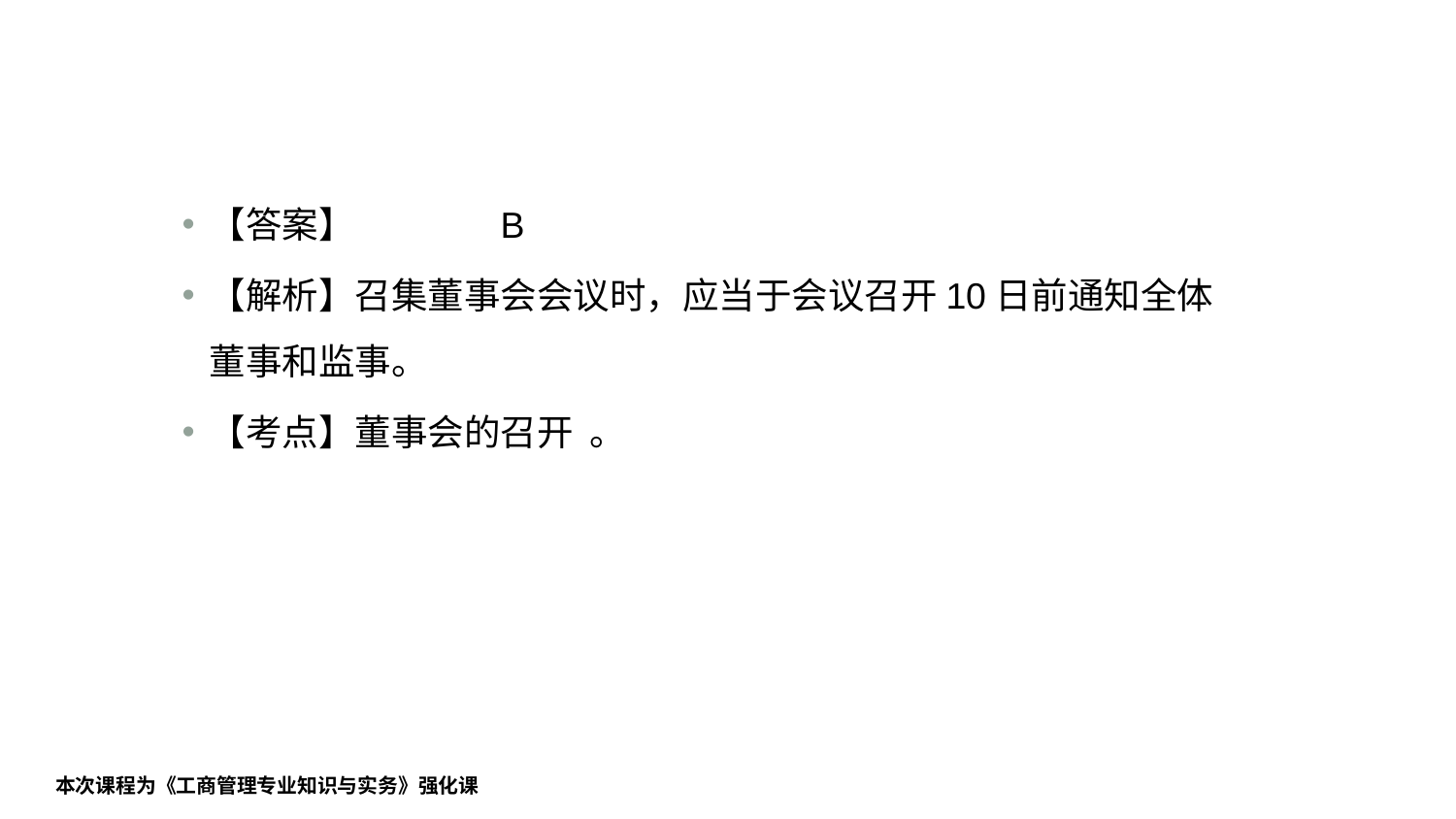

#
【答案】	B
【解析】召集董事会会议时，应当于会议召开10日前通知全体董事和监事。
【考点】董事会的召开  。